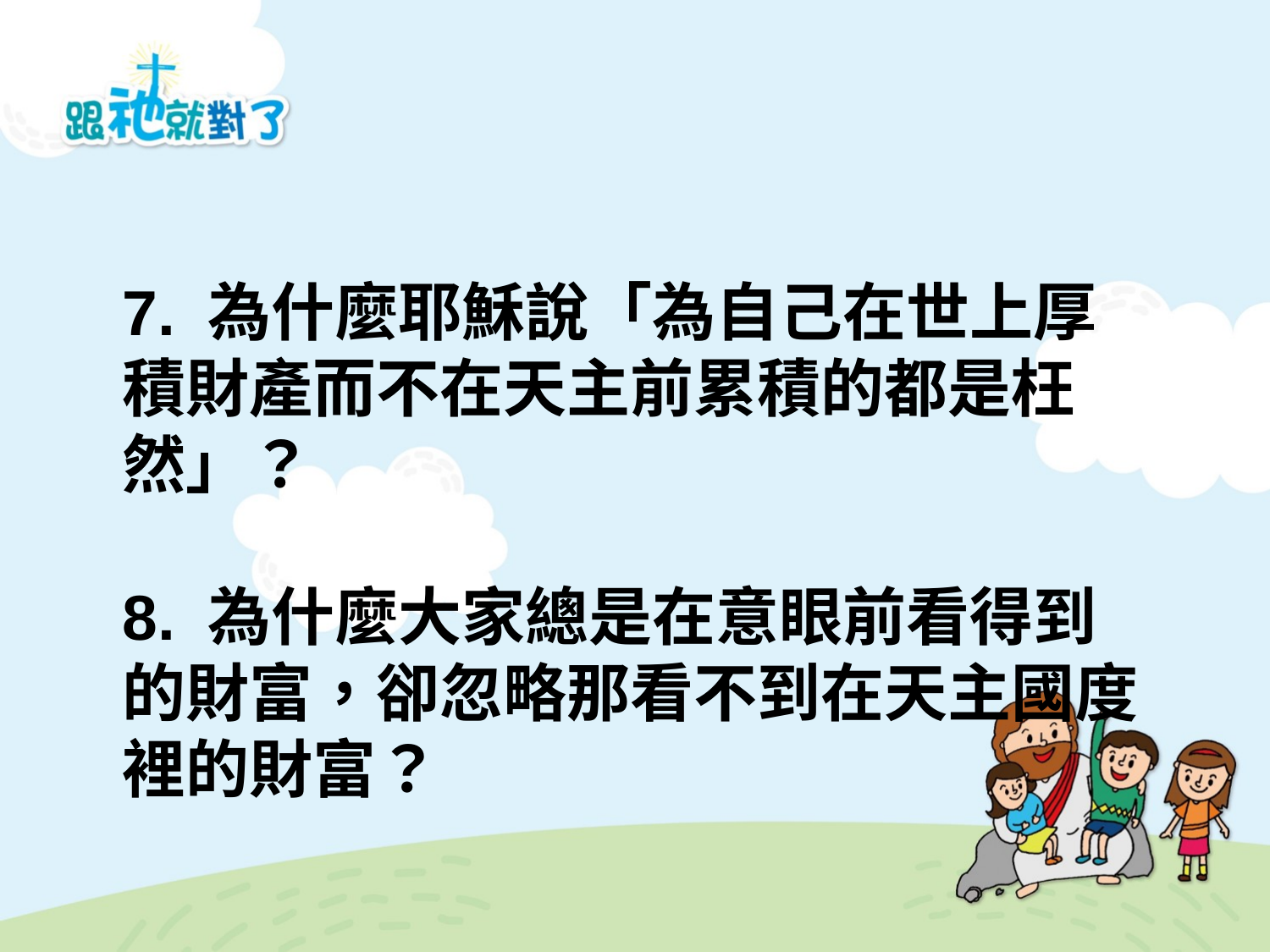

7. 為什麼耶穌說「為自己在世上厚積財產而不在天主前累積的都是枉然」？

8. 為什麼大家總是在意眼前看得到的財富，卻忽略那看不到在天主國度裡的財富？